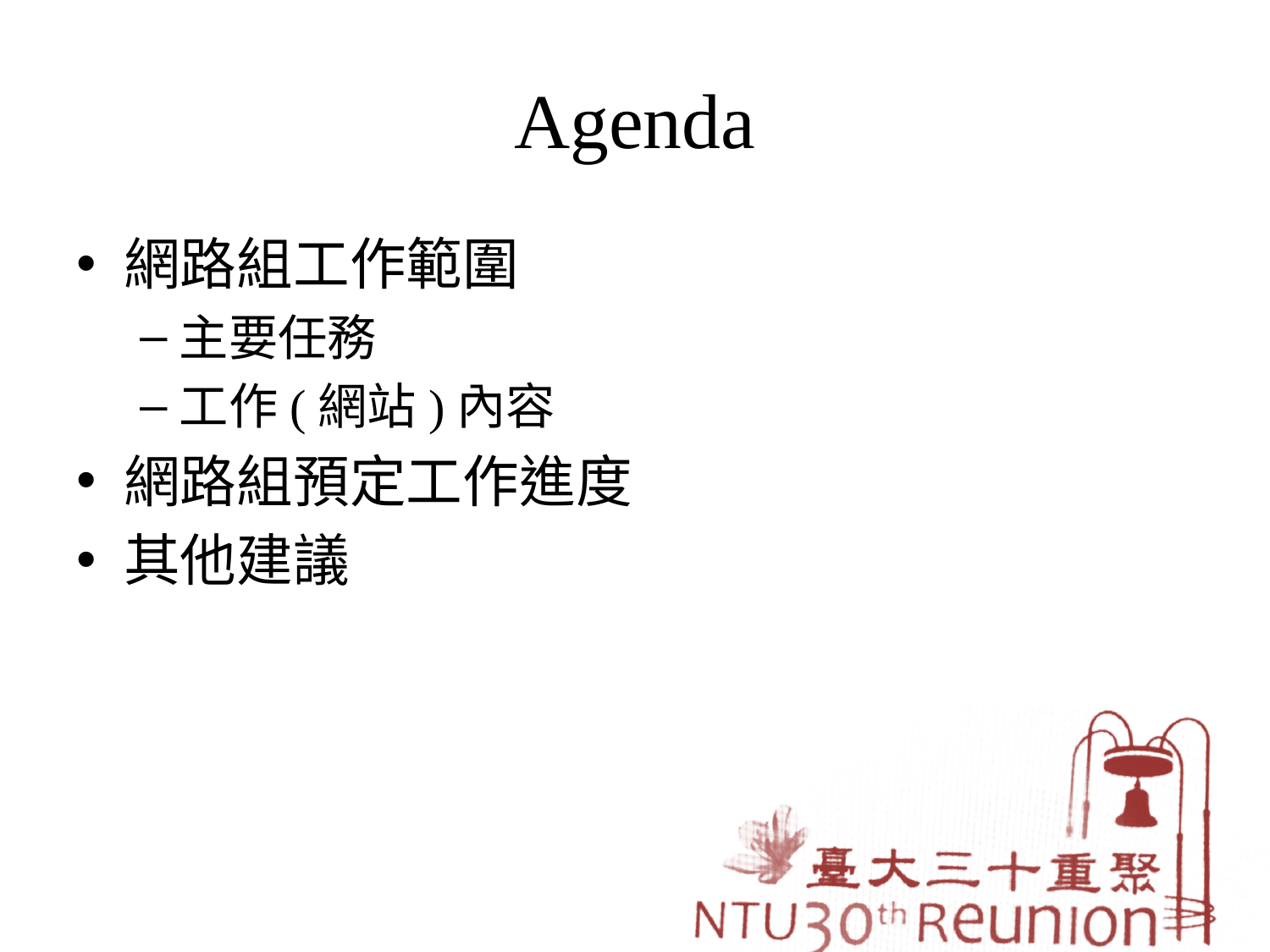

# Agenda
網路組工作範圍
主要任務
工作(網站)內容
網路組預定工作進度
其他建議